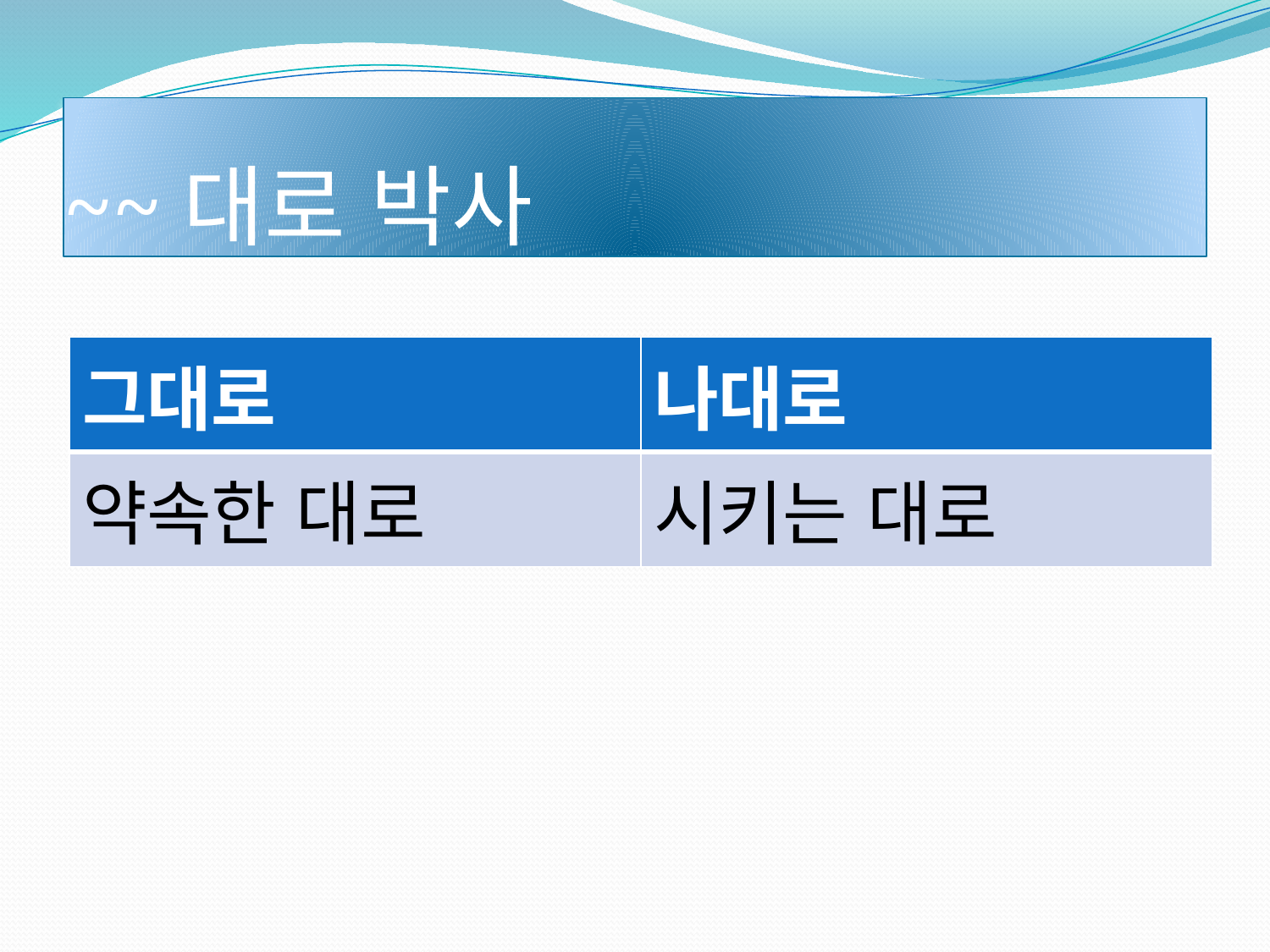

# ~~대로 박사
| 그대로 | 나대로 |
| --- | --- |
| 약속한 대로 | 시키는 대로 |